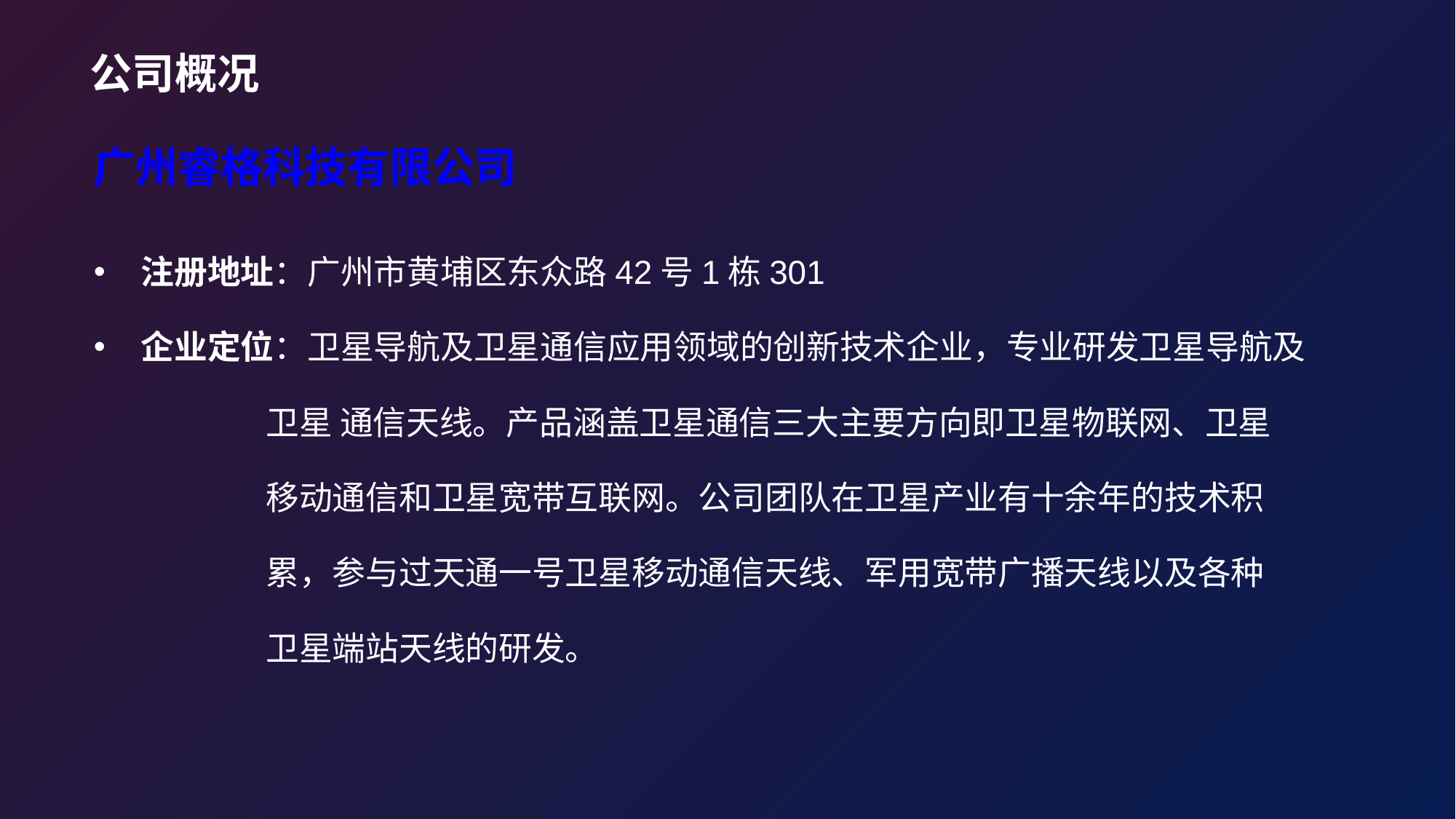

公司概况
广州睿格科技有限公司

注册地址：广州市黄埔区东众路42号1栋301
企业定位：卫星导航及卫星通信应用领域的创新技术企业，专业研发卫星导航及
                      卫星 通信天线。产品涵盖卫星通信三大主要方向即卫星物联网、卫星
                      移动通信和卫星宽带互联网。公司团队在卫星产业有十余年的技术积
                      累，参与过天通一号卫星移动通信天线、军用宽带广播天线以及各种
                      卫星端站天线的研发。